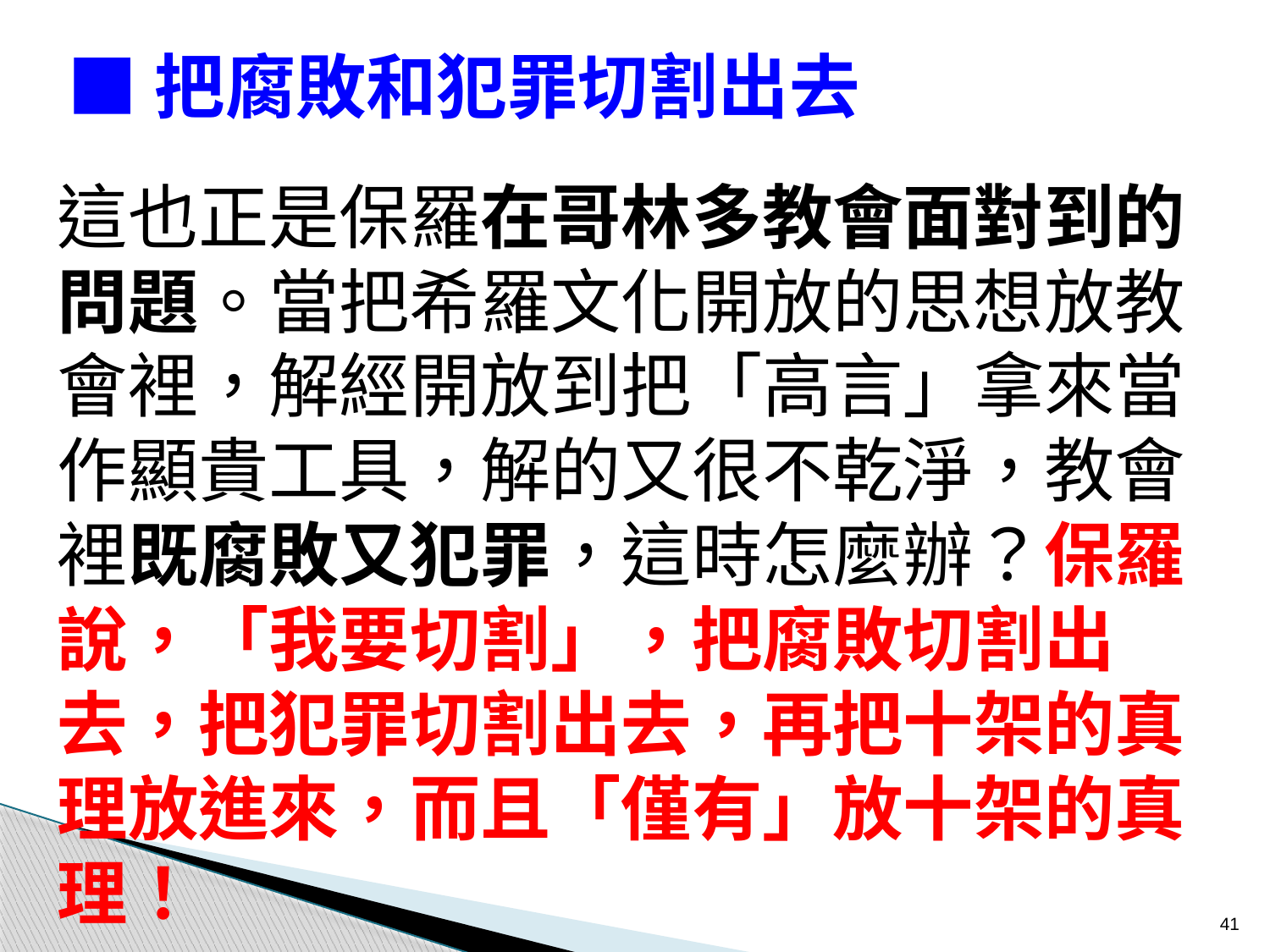

■把腐敗和犯罪切割出去
這也正是保羅在哥林多教會面對到的問題。當把希羅文化開放的思想放教會裡，解經開放到把「高言」拿來當作顯貴工具，解的又很不乾淨，教會裡既腐敗又犯罪，這時怎麼辦？保羅說，「我要切割」，把腐敗切割出去，把犯罪切割出去，再把十架的真理放進來，而且「僅有」放十架的真理！
41